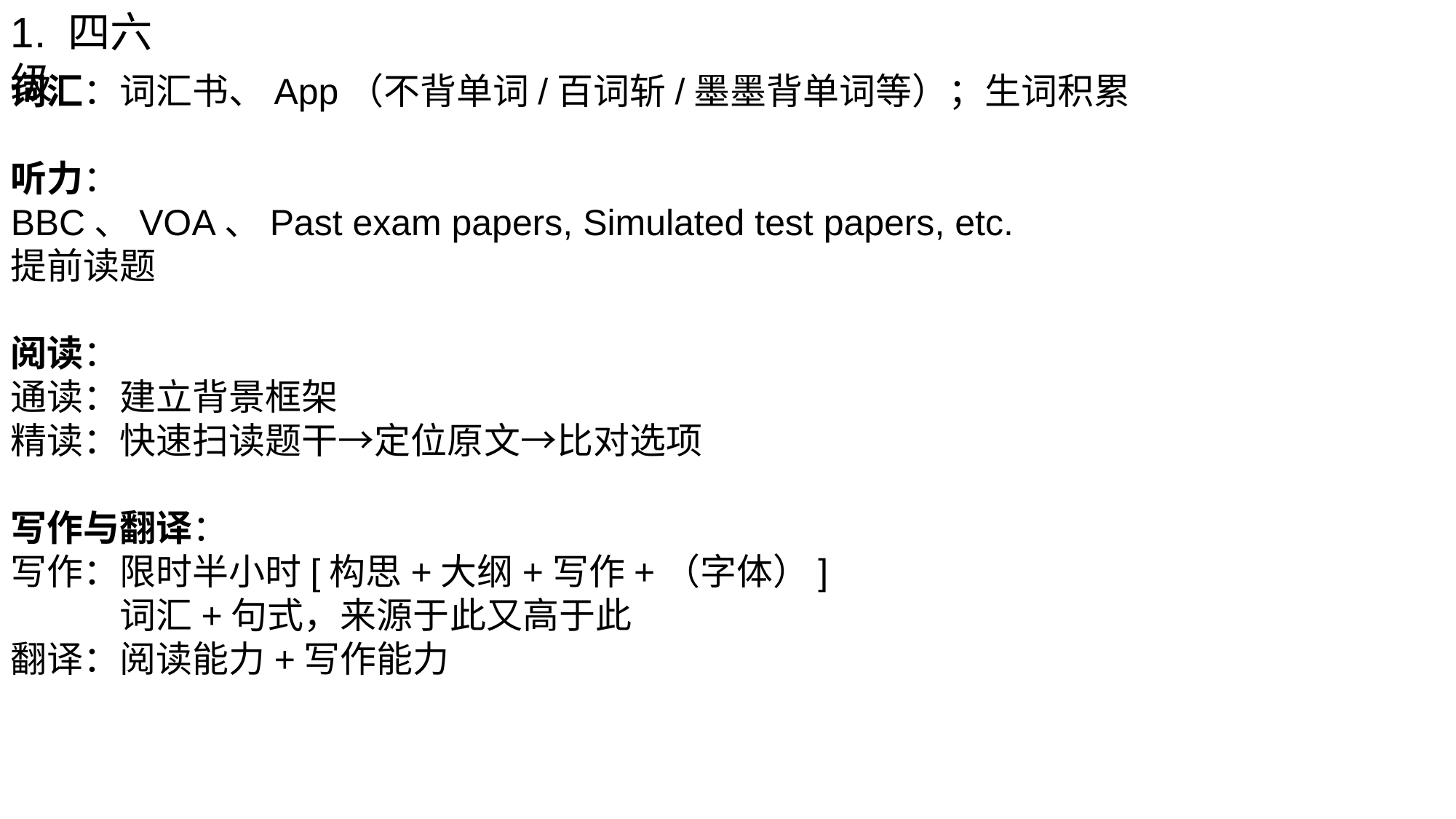

1. 四六级
词汇：词汇书、App（不背单词/百词斩/墨墨背单词等）；生词积累

听力：
BBC、VOA、Past exam papers, Simulated test papers, etc.
提前读题

阅读：
通读：建立背景框架
精读：快速扫读题干→定位原文→比对选项

写作与翻译：
写作：限时半小时[构思+大纲+写作+（字体）]
	词汇+句式，来源于此又高于此
翻译：阅读能力+写作能力